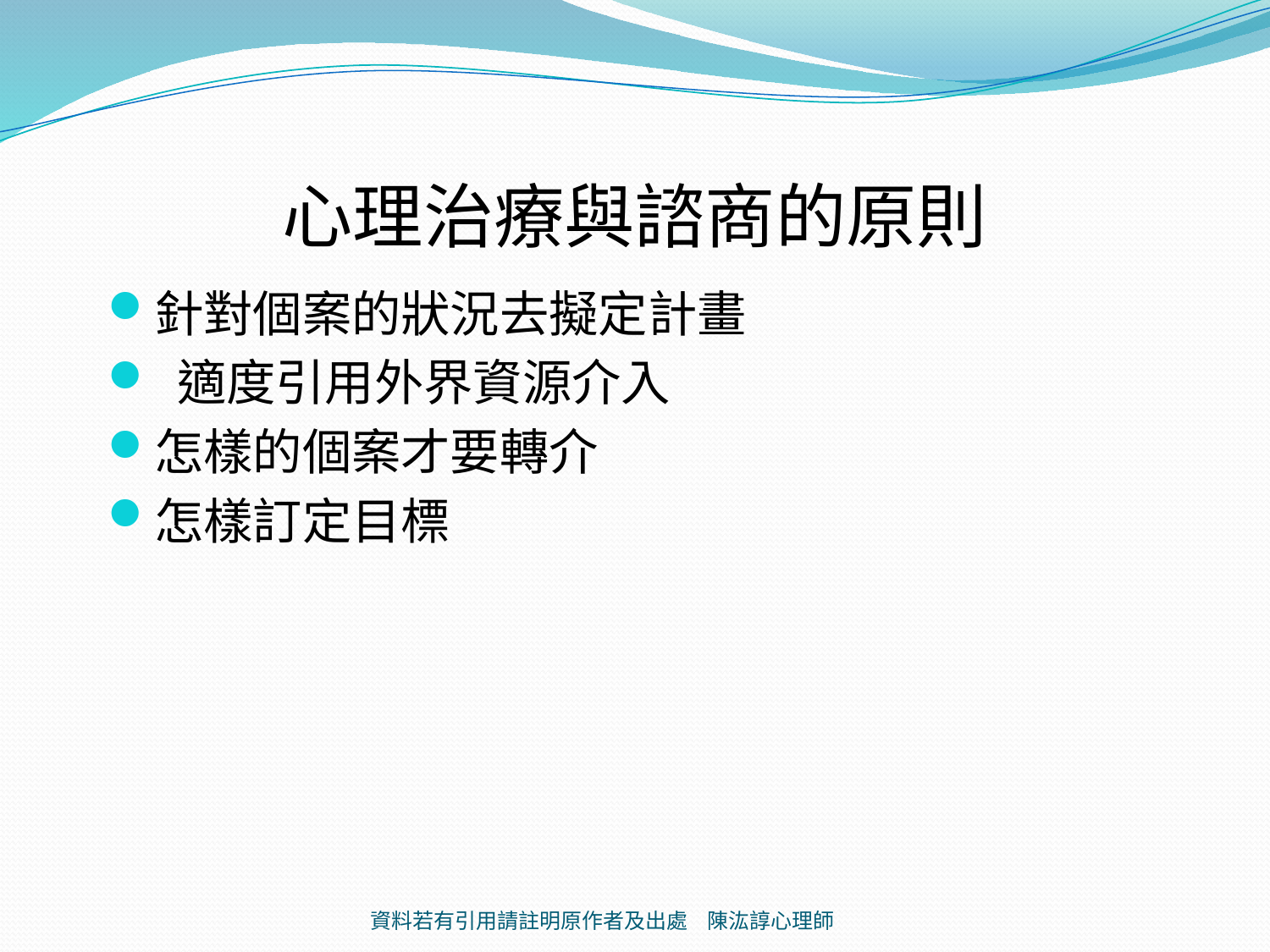

# 心理治療與諮商的原則
針對個案的狀況去擬定計畫
 適度引用外界資源介入
怎樣的個案才要轉介
怎樣訂定目標
資料若有引用請註明原作者及出處   陳汯諄心理師